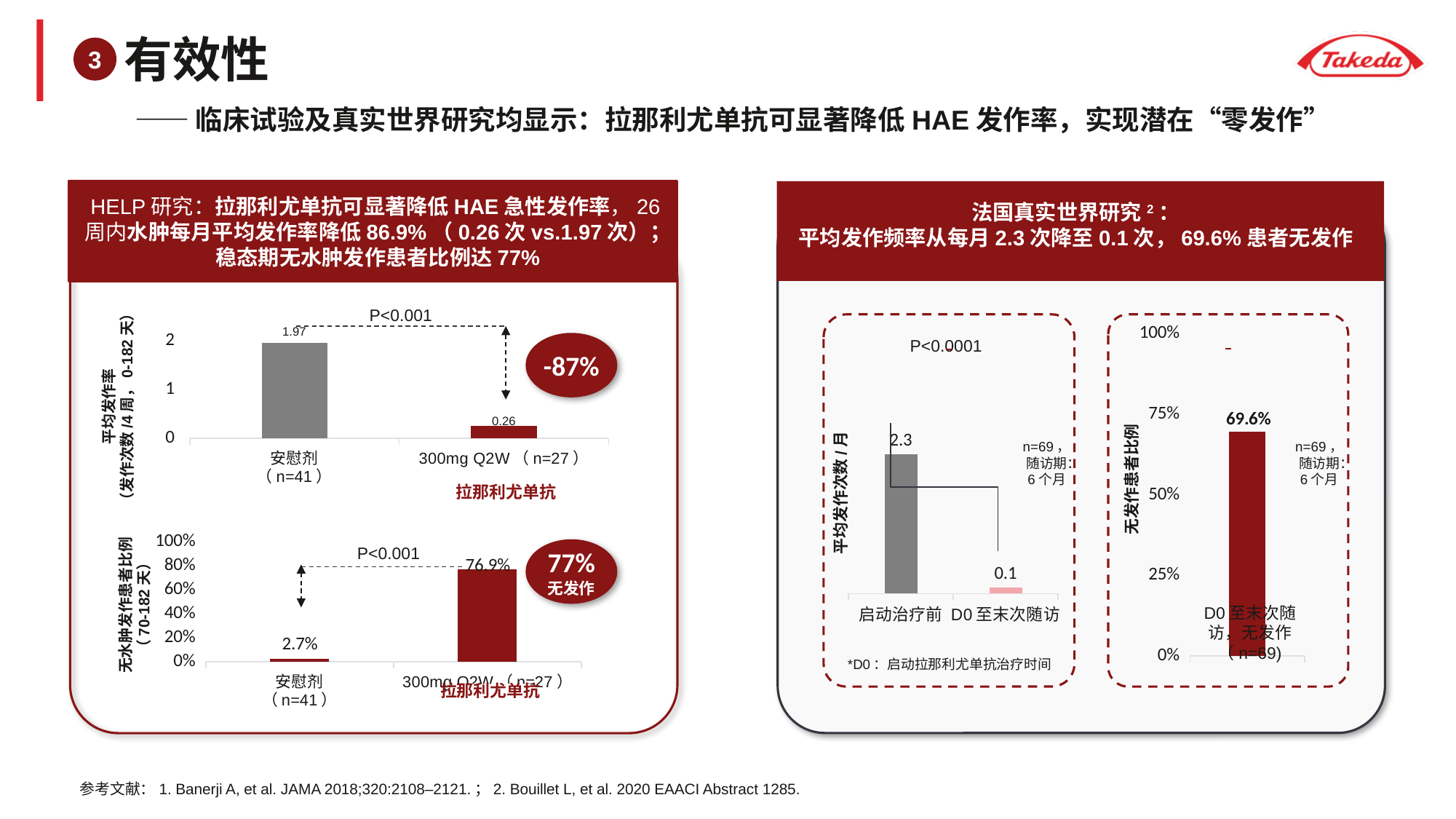

# 有效性
3
——临床试验及真实世界研究均显示：拉那利尤单抗可显著降低HAE发作率，实现潜在“零发作”

法国真实世界研究2：
平均发作频率从每月2.3次降至0.1次，69.6%患者无发作
HELP研究：拉那利尤单抗可显著降低HAE急性发作率，26周内水肿每月平均发作率降低86.9%（0.26次vs.1.97次）；稳态期无水肿发作患者比例达77%

P<0.001

### Chart

| Category | 系列 1 |
|---|---|
| 安慰剂
（n=41） | 1.97 |
| 300mg Q2W（n=27） | 0.26 |
-87%
平均发作率
（发作次数/4周，0-182天）
拉那利尤单抗

### Chart

| Category | 系列 1 |
|---|---|
| D0至末次随访，无发作 | 0.696 |
无发作患者比例
D0至末次随访，无发作（n=69)

P<0.0001

### Chart

| Category | 系列 1 |
|---|---|
| 启动治疗前 | 2.3 |
| D0至末次随访 | 0.1 |
平均发作次数/月
n=69，随访期：6个月
n=69，随访期：6个月

### Chart

| Category | 系列 1 |
|---|---|
| 安慰剂
（n=41） | 0.027 |
| 300mg Q2W（n=27） | 0.769 |
77%
无发作
P<0.001
无水肿发作患者比例
（70-182天）
拉那利尤单抗
*D0：启动拉那利尤单抗治疗时间
参考文献：1. Banerji A, et al. JAMA 2018;320:2108‒2121.；2. Bouillet L, et al. 2020 EAACI Abstract 1285.